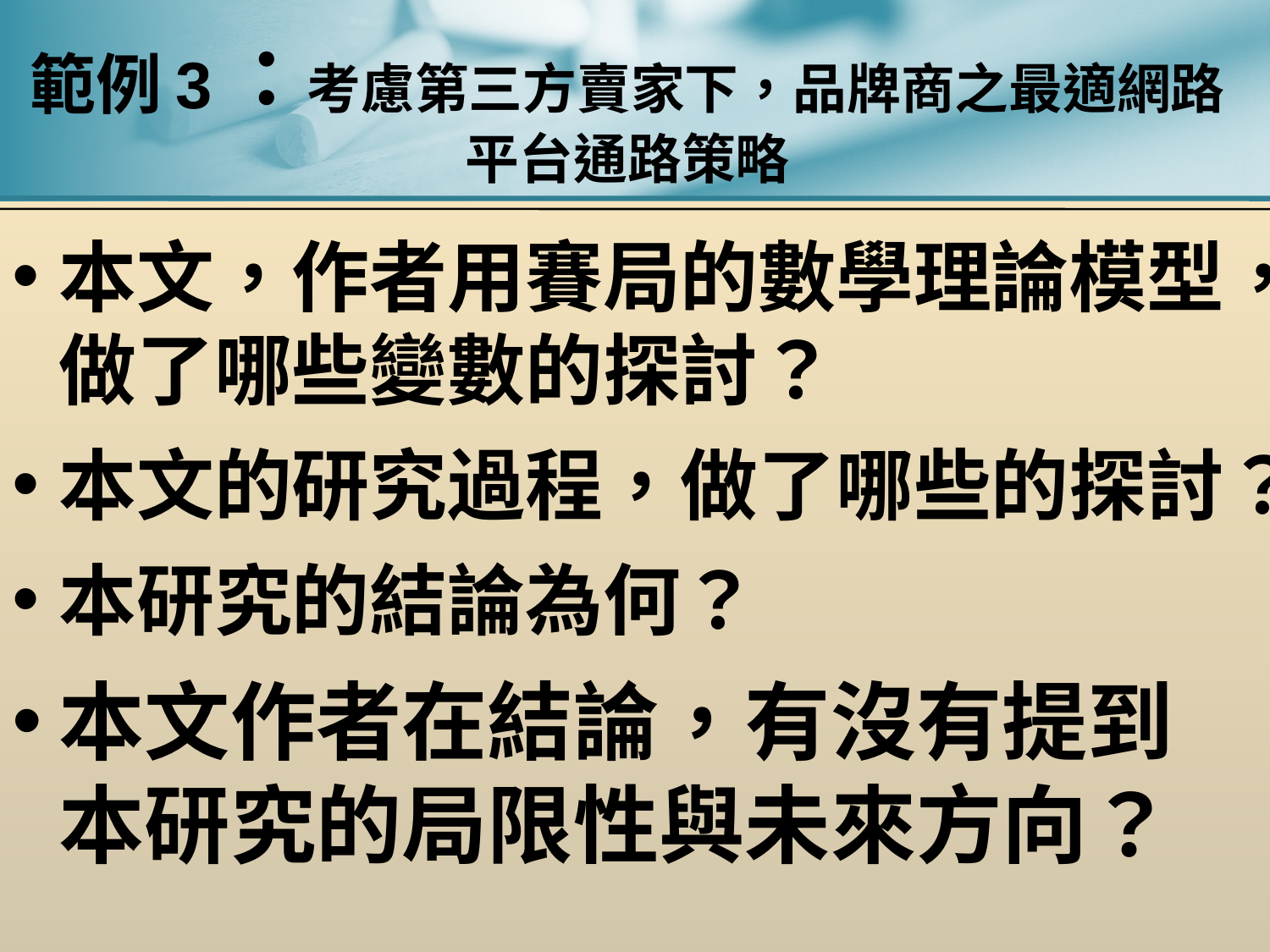

# 範例3：考慮第三方賣家下，品牌商之最適網路平台通路策略
本文，作者用賽局的數學理論模型，做了哪些變數的探討？
本文的研究過程，做了哪些的探討？
本研究的結論為何？
本文作者在結論，有沒有提到本研究的局限性與未來方向？